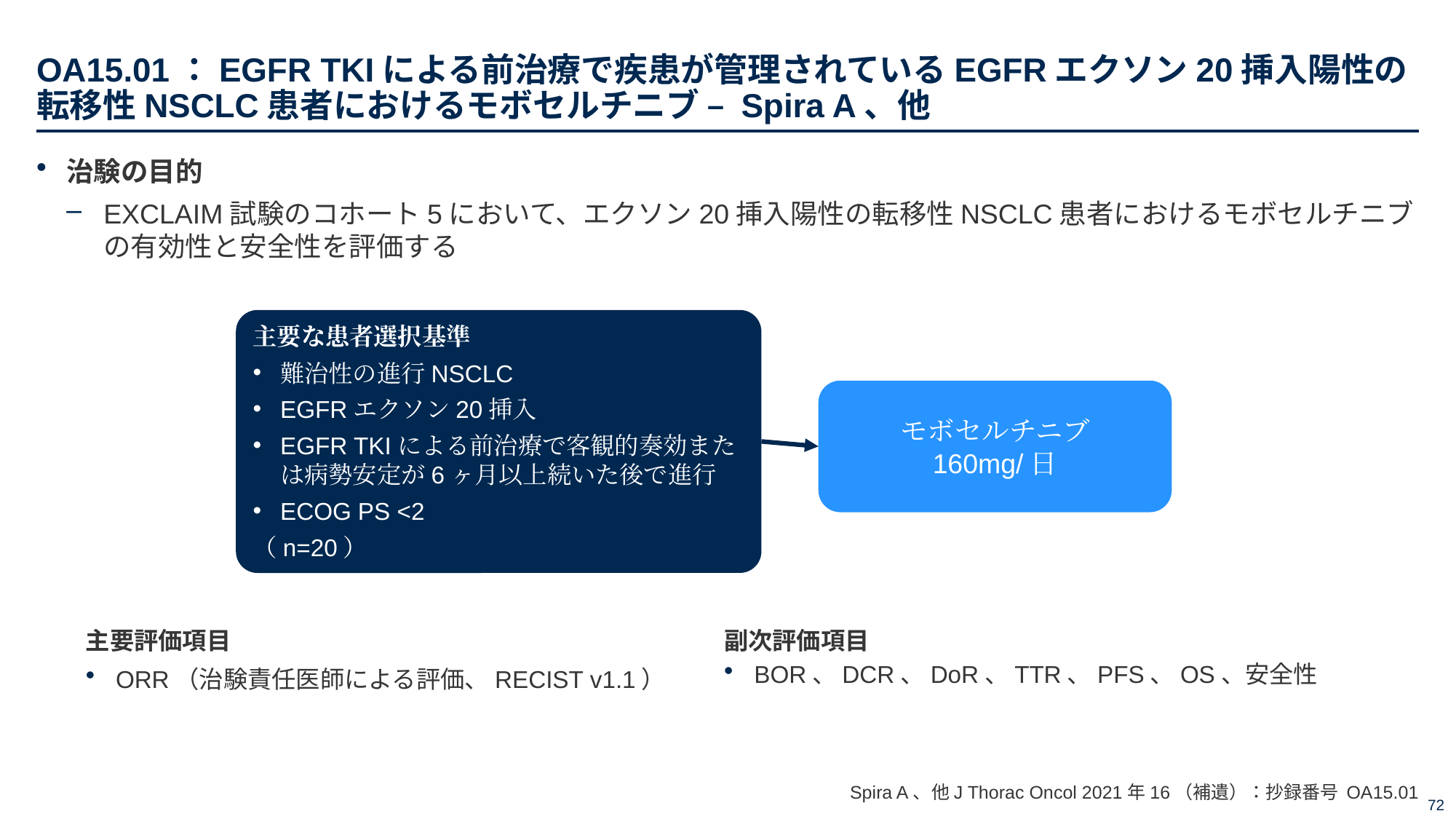

# OA15.01：EGFR TKIによる前治療で疾患が管理されているEGFRエクソン20挿入陽性の転移性NSCLC患者におけるモボセルチニブ – Spira A、他
治験の目的
EXCLAIM試験のコホート5において、エクソン20挿入陽性の転移性NSCLC患者におけるモボセルチニブの有効性と安全性を評価する
主要な患者選択基準
難治性の進行NSCLC
EGFRエクソン20挿入
EGFR TKIによる前治療で客観的奏効または病勢安定が6ヶ月以上続いた後で進行
ECOG PS <2
（n=20）
モボセルチニブ
160mg/日
主要評価項目
ORR（治験責任医師による評価、RECIST v1.1）

副次評価項目
BOR、DCR、DoR、TTR、PFS、OS、安全性
Spira A、他J Thorac Oncol 2021年16（補遺）：抄録番号 OA15.01